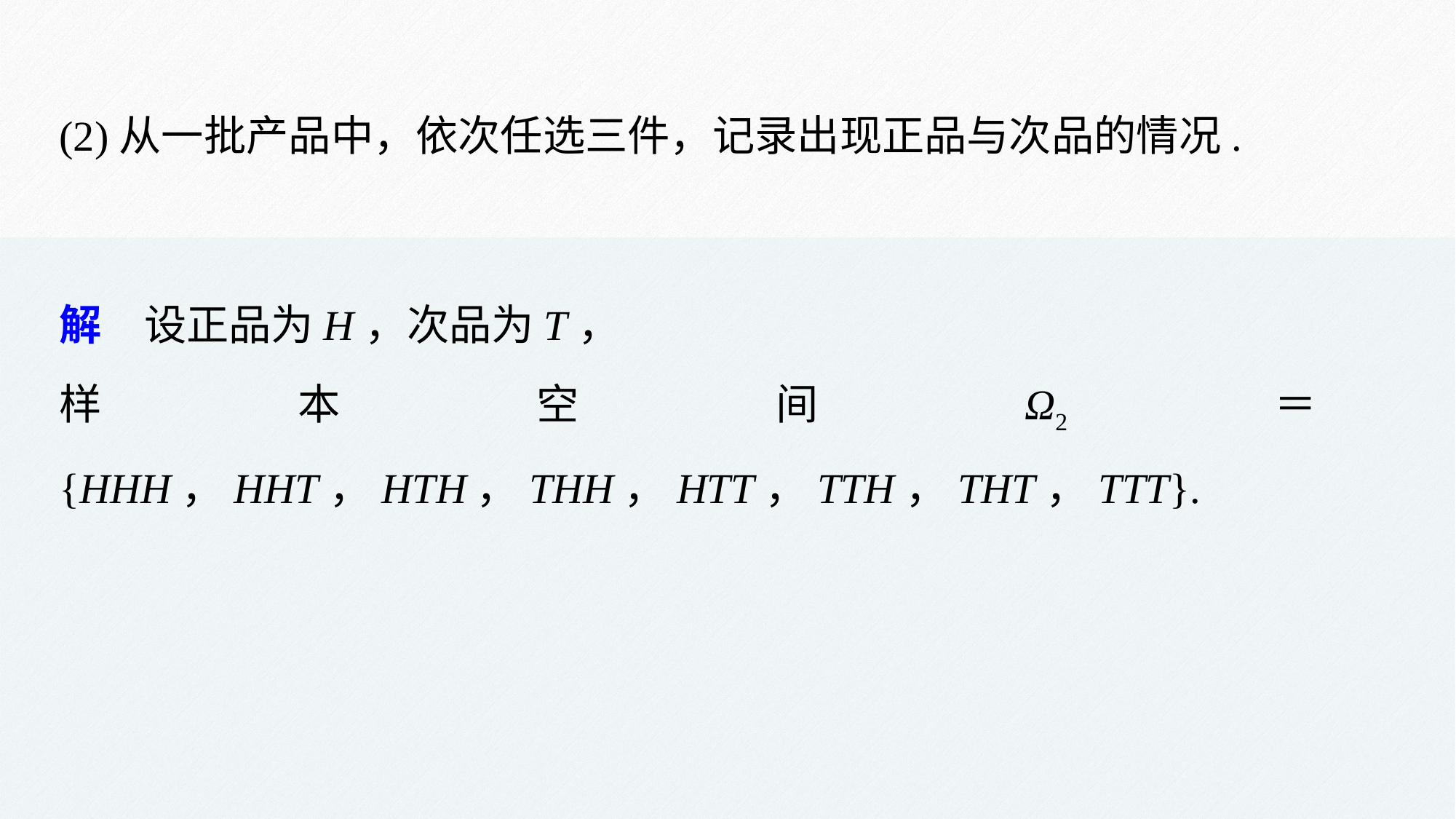

(2)从一批产品中，依次任选三件，记录出现正品与次品的情况.
解　设正品为H，次品为T，
样本空间Ω2＝{HHH，HHT，HTH，THH，HTT，TTH，THT，TTT}.